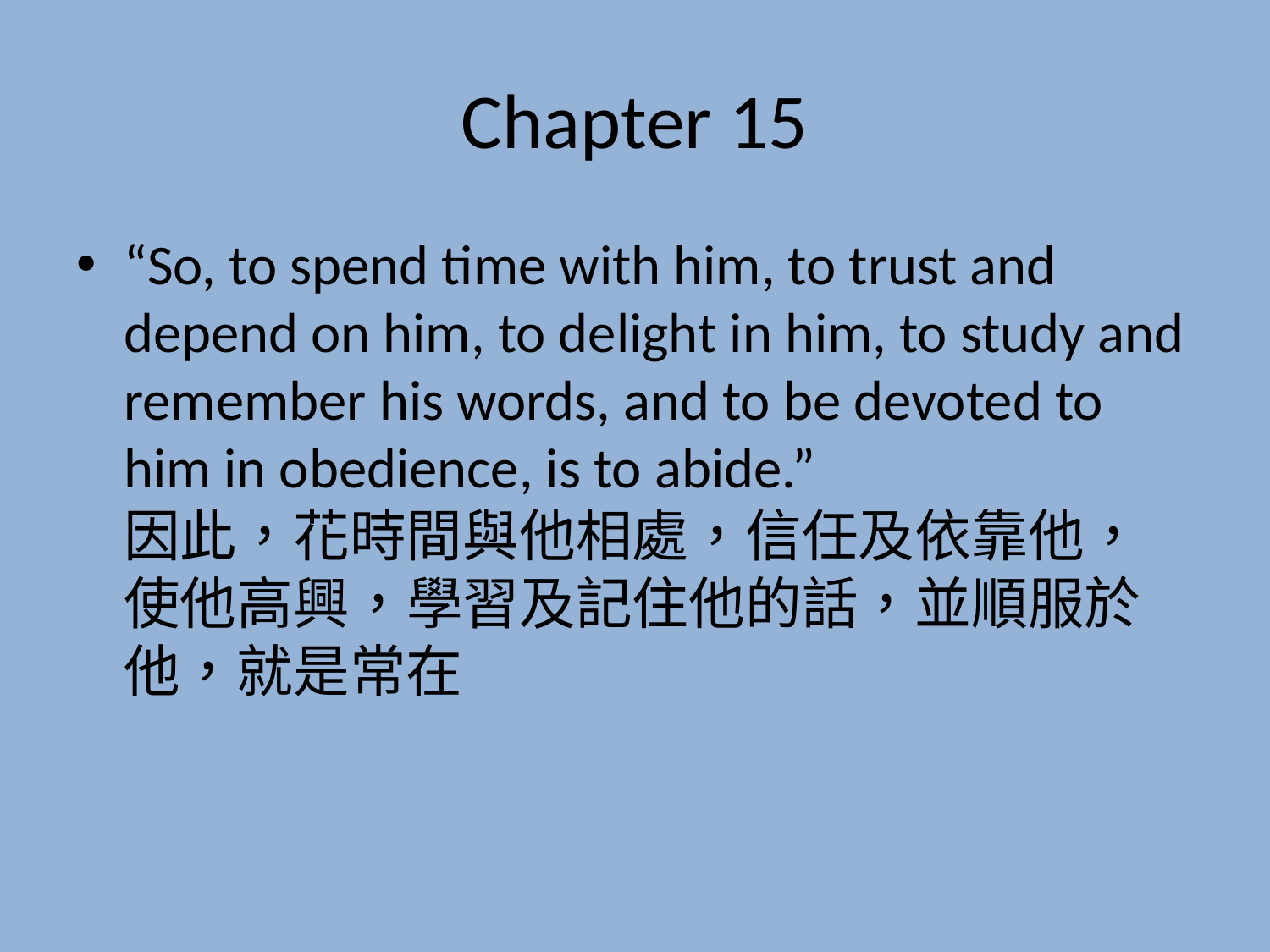

# Chapter 15
“So, to spend time with him, to trust and depend on him, to delight in him, to study and remember his words, and to be devoted to him in obedience, is to abide.”
因此，花時間與他相處，信任及依靠他，使他高興，學習及記住他的話，並順服於他，就是常在